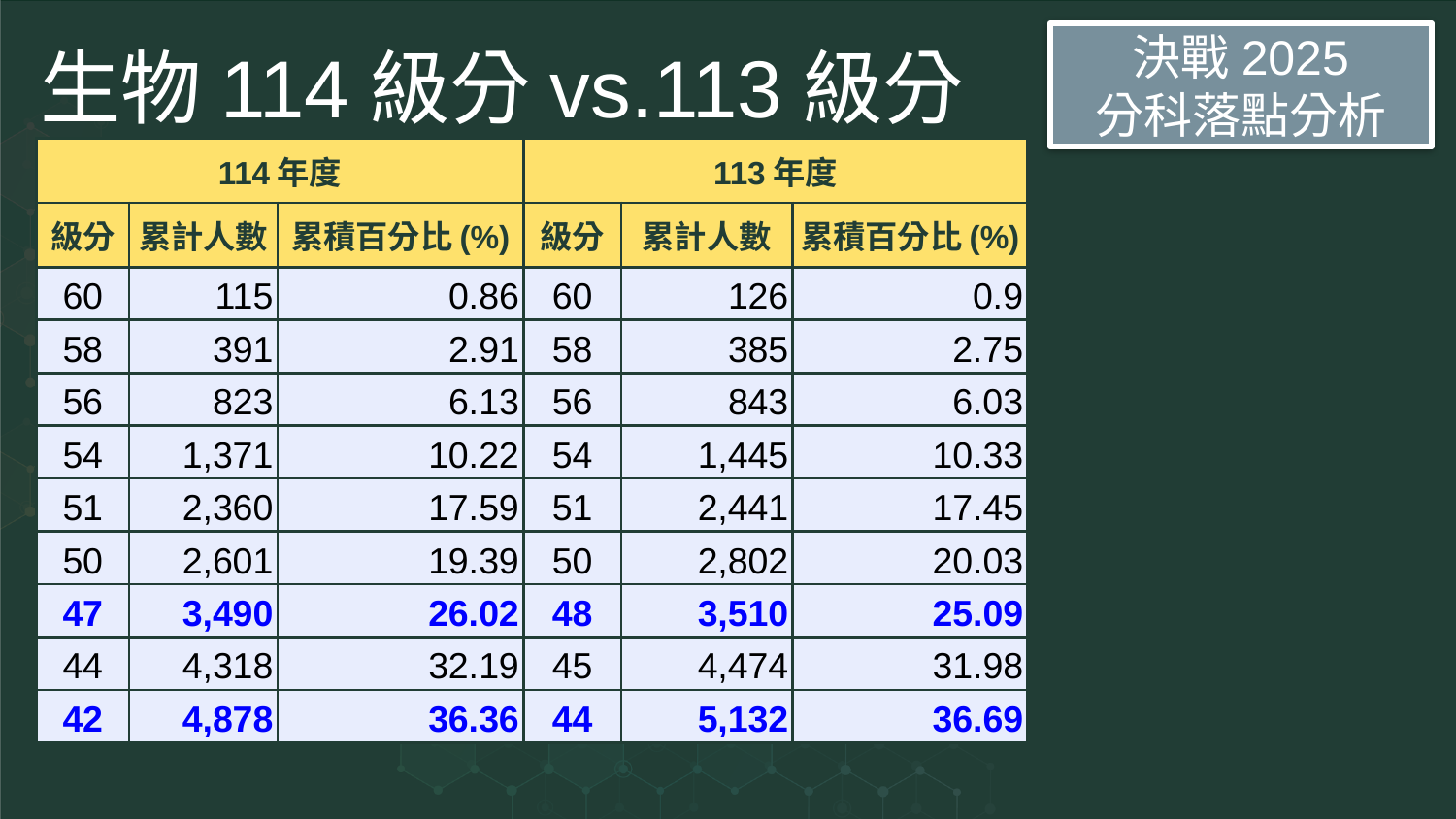

# 生物114級分vs.113級分
決戰2025
分科落點分析
| 114年度 |  |  | 113年度 |  |  |
| --- | --- | --- | --- | --- | --- |
| 級分 | 累計人數 | 累積百分比(%) | 級分 | 累計人數 | 累積百分比(%) |
| 60 | 115 | 0.86 | 60 | 126 | 0.9 |
| 58 | 391 | 2.91 | 58 | 385 | 2.75 |
| 56 | 823 | 6.13 | 56 | 843 | 6.03 |
| 54 | 1,371 | 10.22 | 54 | 1,445 | 10.33 |
| 51 | 2,360 | 17.59 | 51 | 2,441 | 17.45 |
| 50 | 2,601 | 19.39 | 50 | 2,802 | 20.03 |
| 47 | 3,490 | 26.02 | 48 | 3,510 | 25.09 |
| 44 | 4,318 | 32.19 | 45 | 4,474 | 31.98 |
| 42 | 4,878 | 36.36 | 44 | 5,132 | 36.69 |